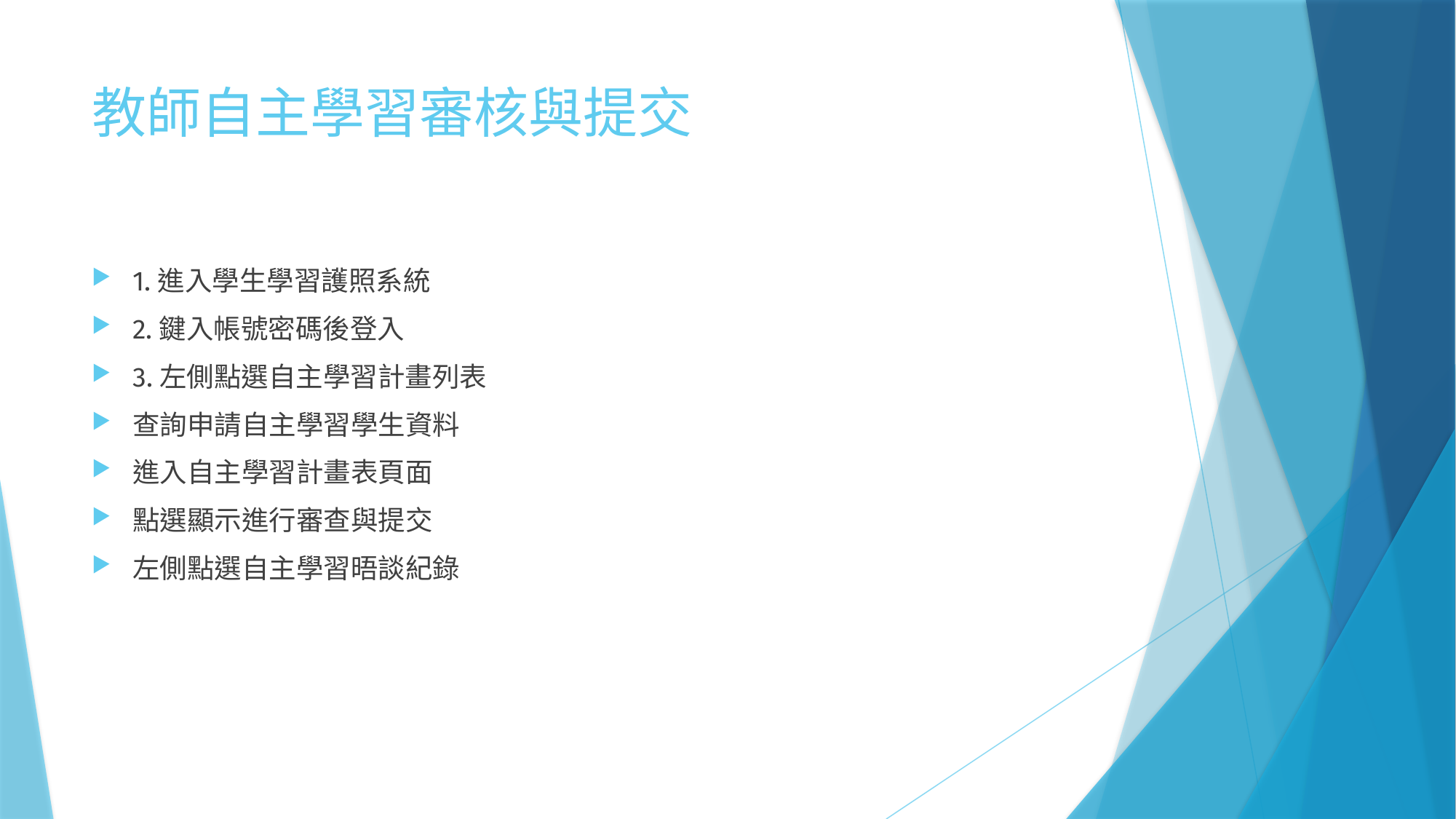

# 教師自主學習審核與提交
1.進入學生學習護照系統
2.鍵入帳號密碼後登入
3.左側點選自主學習計畫列表
查詢申請自主學習學生資料
進入自主學習計畫表頁面
點選顯示進行審查與提交
左側點選自主學習晤談紀錄